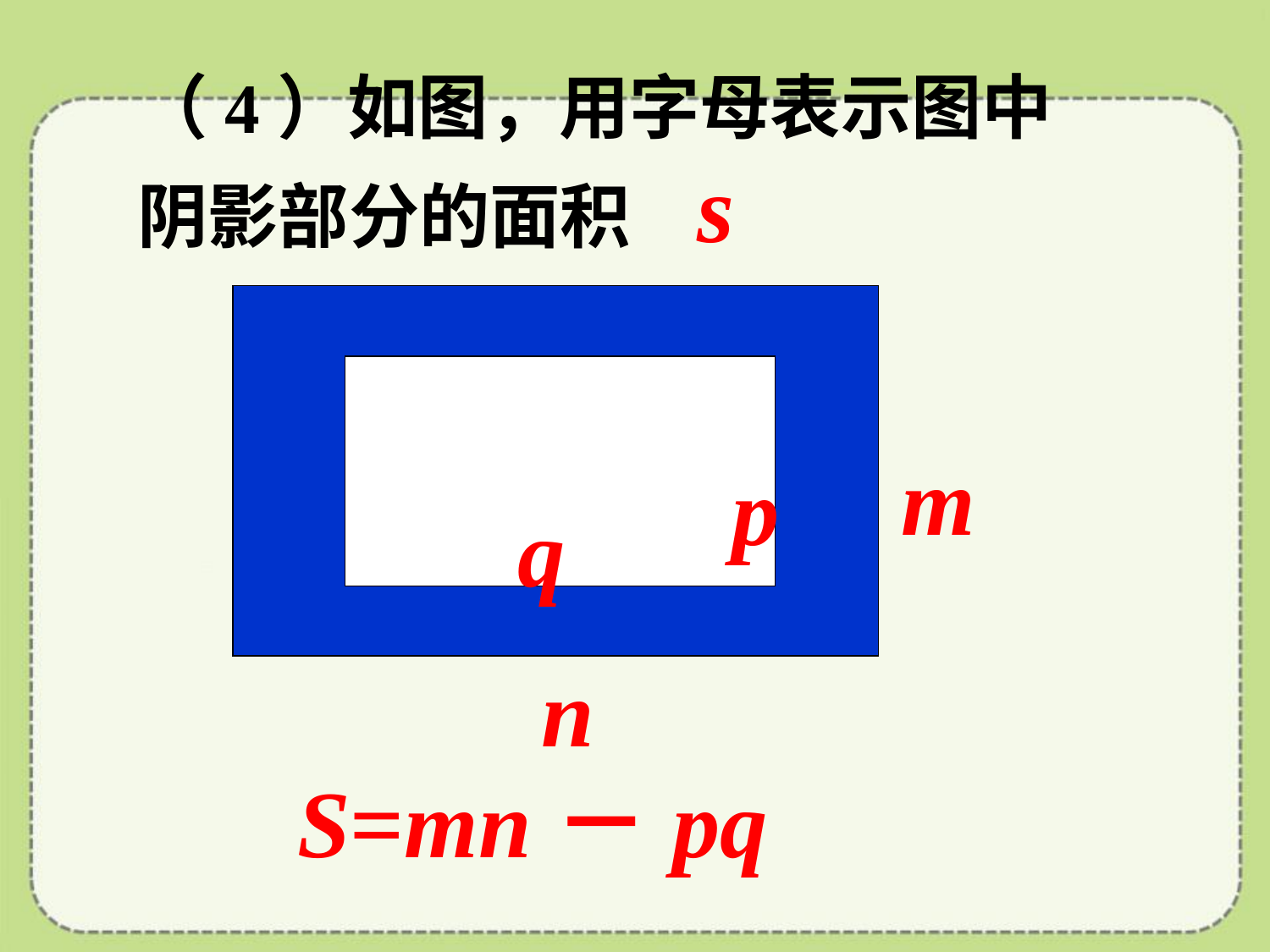

（4）如图，用字母表示图中阴影部分的面积  s

m
p
q
n
S=mn－pq